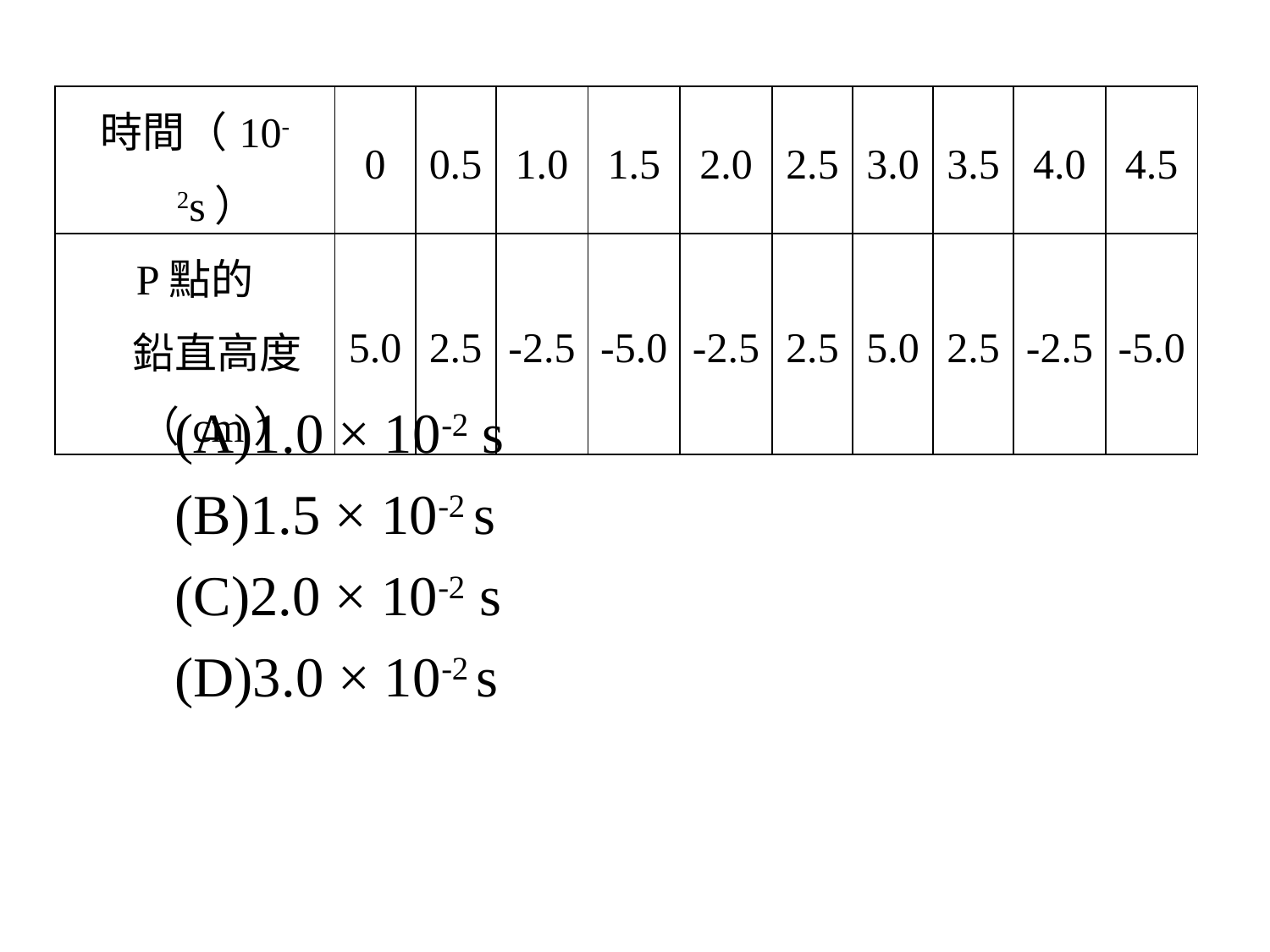

| 時間（10-2s） | 0 | 0.5 | 1.0 | 1.5 | 2.0 | 2.5 | 3.0 | 3.5 | 4.0 | 4.5 |
| --- | --- | --- | --- | --- | --- | --- | --- | --- | --- | --- |
| P點的 鉛直高度（cm） | 5.0 | 2.5 | -2.5 | -5.0 | -2.5 | 2.5 | 5.0 | 2.5 | -2.5 | -5.0 |
(A)1.0 × 10-2 s
(B)1.5 × 10-2 s
(C)2.0 × 10-2 s
(D)3.0 × 10-2 s